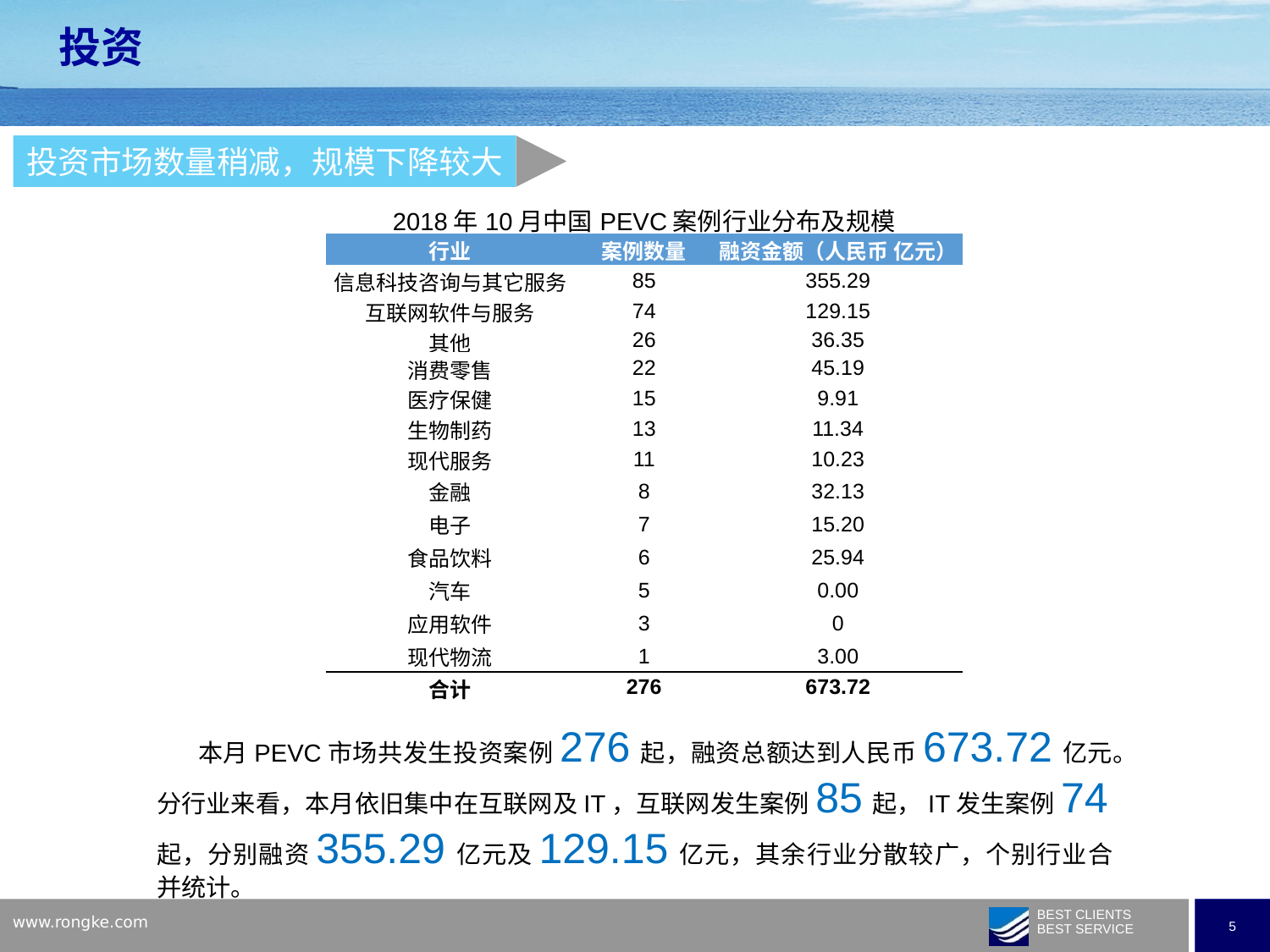

投资
投资市场数量稍减，规模下降较大

| 2018年10月中国PEVC案例行业分布及规模 |  |  |
| --- | --- | --- |
| 行业 | 案例数量 | 融资金额（人民币 亿元） |
| 信息科技咨询与其它服务 | 85 | 355.29 |
| 互联网软件与服务 | 74 | 129.15 |
| 其他 | 26 | 36.35 |
| 消费零售 | 22 | 45.19 |
| 医疗保健 | 15 | 9.91 |
| 生物制药 | 13 | 11.34 |
| 现代服务 | 11 | 10.23 |
| 金融 | 8 | 32.13 |
| 电子 | 7 | 15.20 |
| 食品饮料 | 6 | 25.94 |
| 汽车 | 5 | 0.00 |
| 应用软件 | 3 | 0 |
| 现代物流 | 1 | 3.00 |
| 合计 | 276 | 673.72 |
      本月PEVC市场共发生投资案例276起，融资总额达到人民币673.72亿元。分行业来看，本月依旧集中在互联网及IT，互联网发生案例85起，IT发生案例74起，分别融资355.29亿元及129.15亿元，其余行业分散较广，个别行业合并统计。